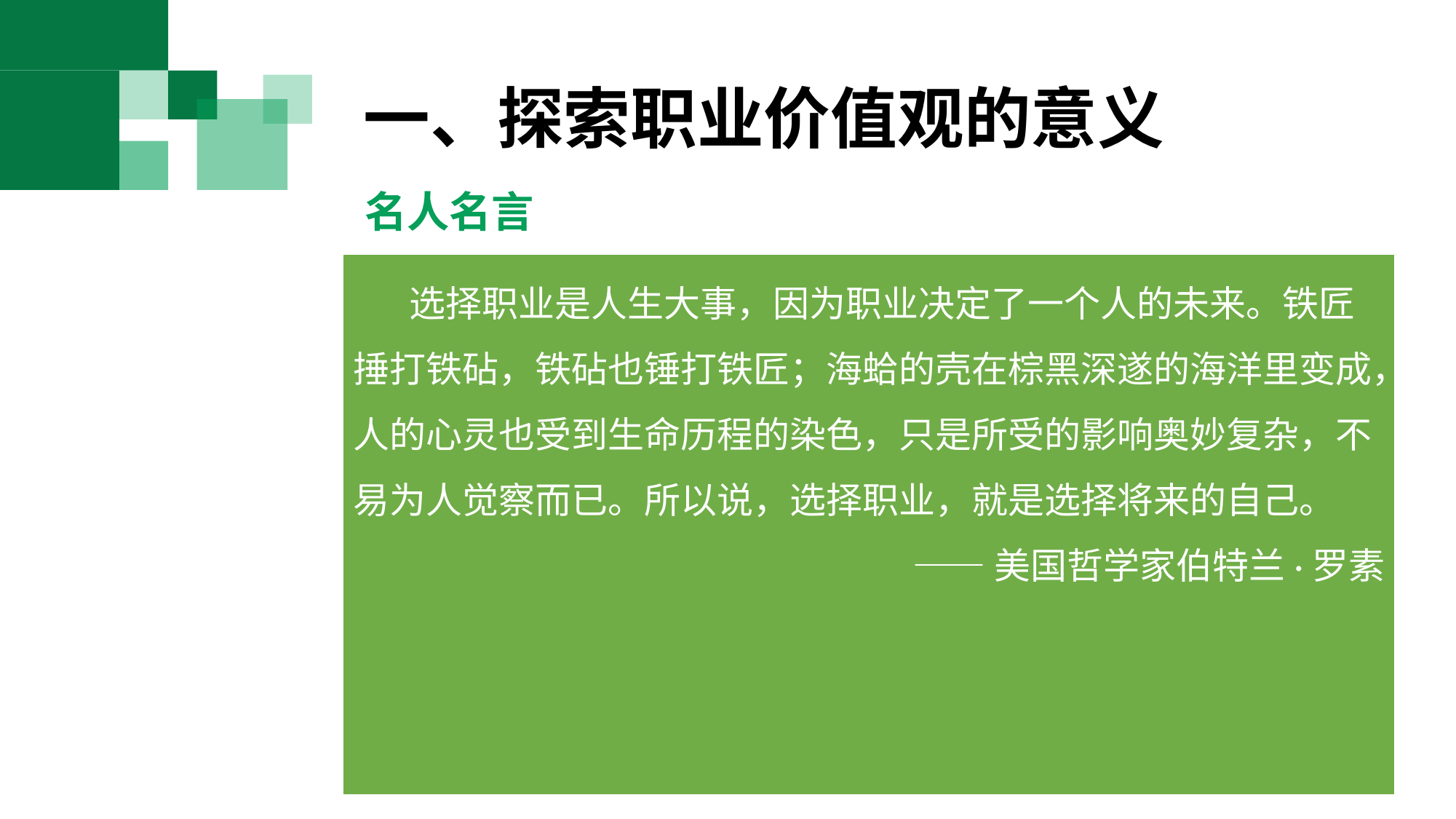

二、学业规划的特点是什么？
一、探索职业价值观的意义

名人名言
        选择职业是人生大事，因为职业决定了一个人的未来。铁匠捶打铁砧，铁砧也锤打铁匠；海蛤的壳在棕黑深遂的海洋里变成，人的心灵也受到生命历程的染色，只是所受的影响奥妙复杂，不易为人觉察而已。所以说，选择职业，就是选择将来的自己。
——美国哲学家伯特兰·罗素